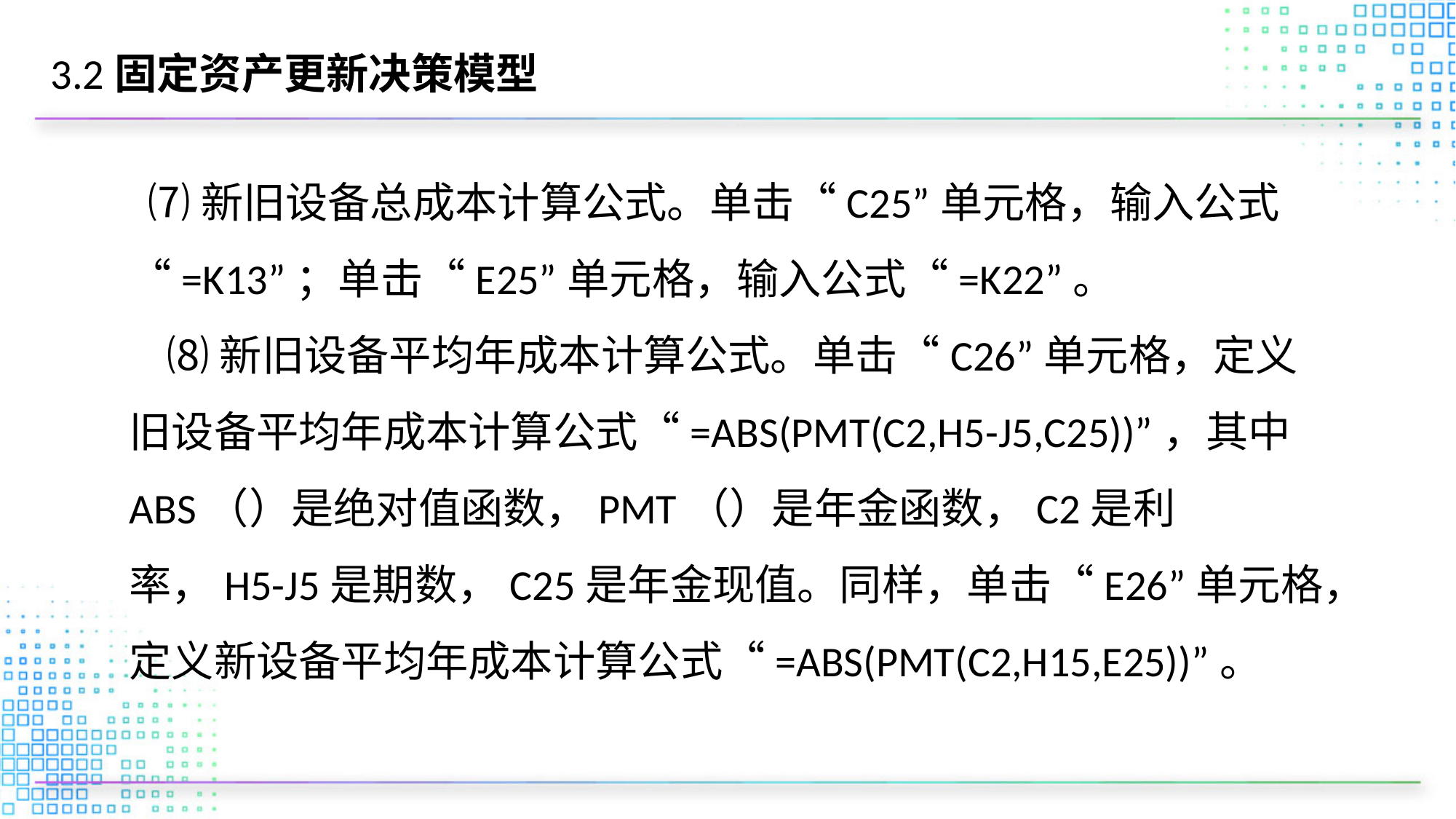

# 3.2固定资产更新决策模型
  ⑺新旧设备总成本计算公式。单击“C25”单元格，输入公式“=K13”；单击“E25”单元格，输入公式“=K22”。
    ⑻新旧设备平均年成本计算公式。单击“C26”单元格，定义旧设备平均年成本计算公式“=ABS(PMT(C2,H5-J5,C25))”，其中ABS（）是绝对值函数，PMT（）是年金函数，C2是利率，H5-J5是期数，C25是年金现值。同样，单击“E26”单元格，定义新设备平均年成本计算公式“=ABS(PMT(C2,H15,E25))”。